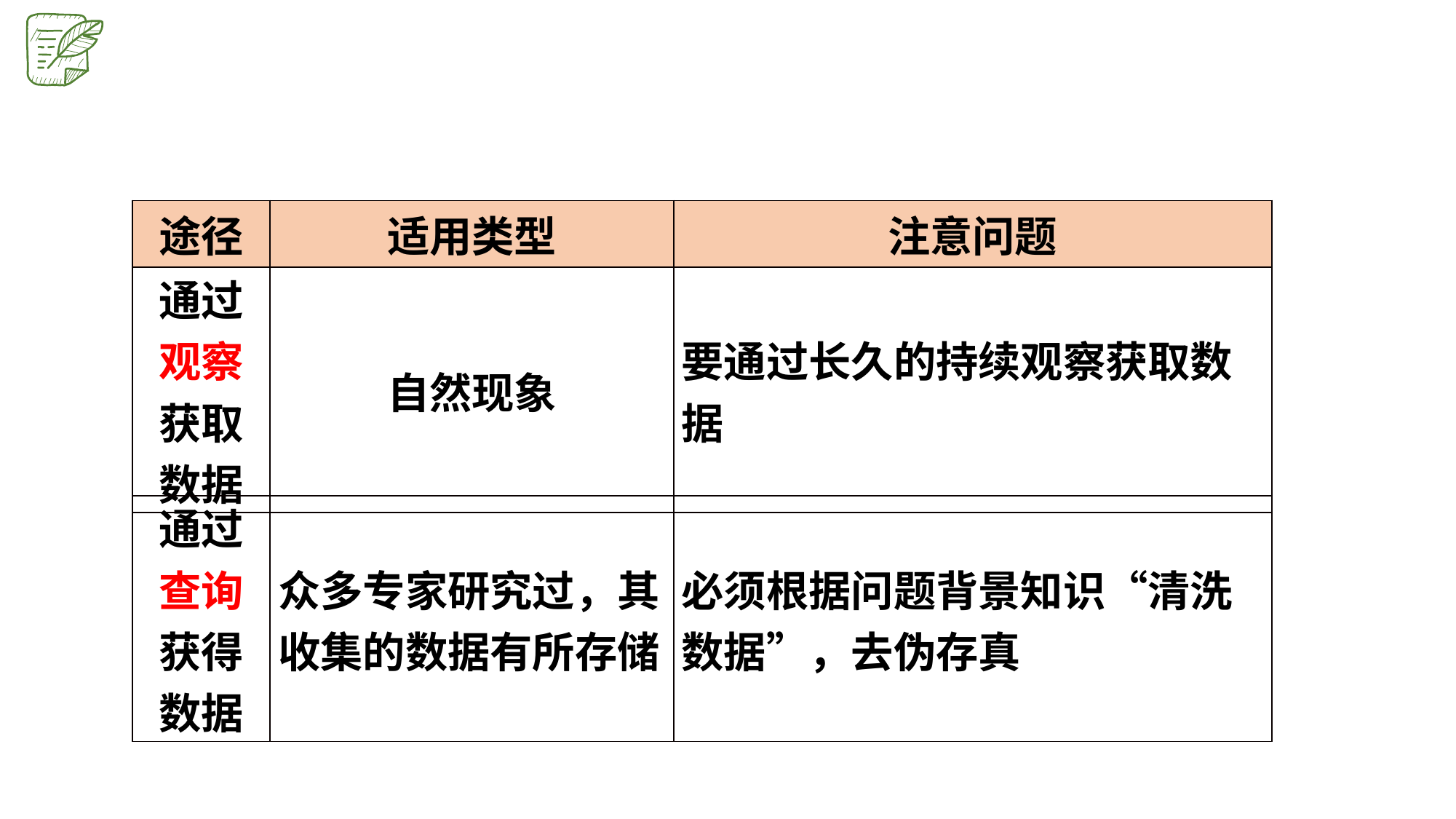

| 途径 | 适用类型 | 注意问题 |
| --- | --- | --- |
| 通过观察获取数据 | 自然现象 | 要通过长久的持续观察获取数据 |
| --- | --- | --- |
| 通过查询获得数据 | 众多专家研究过，其收集的数据有所存储 | 必须根据问题背景知识“清洗数据”，去伪存真 |
| --- | --- | --- |